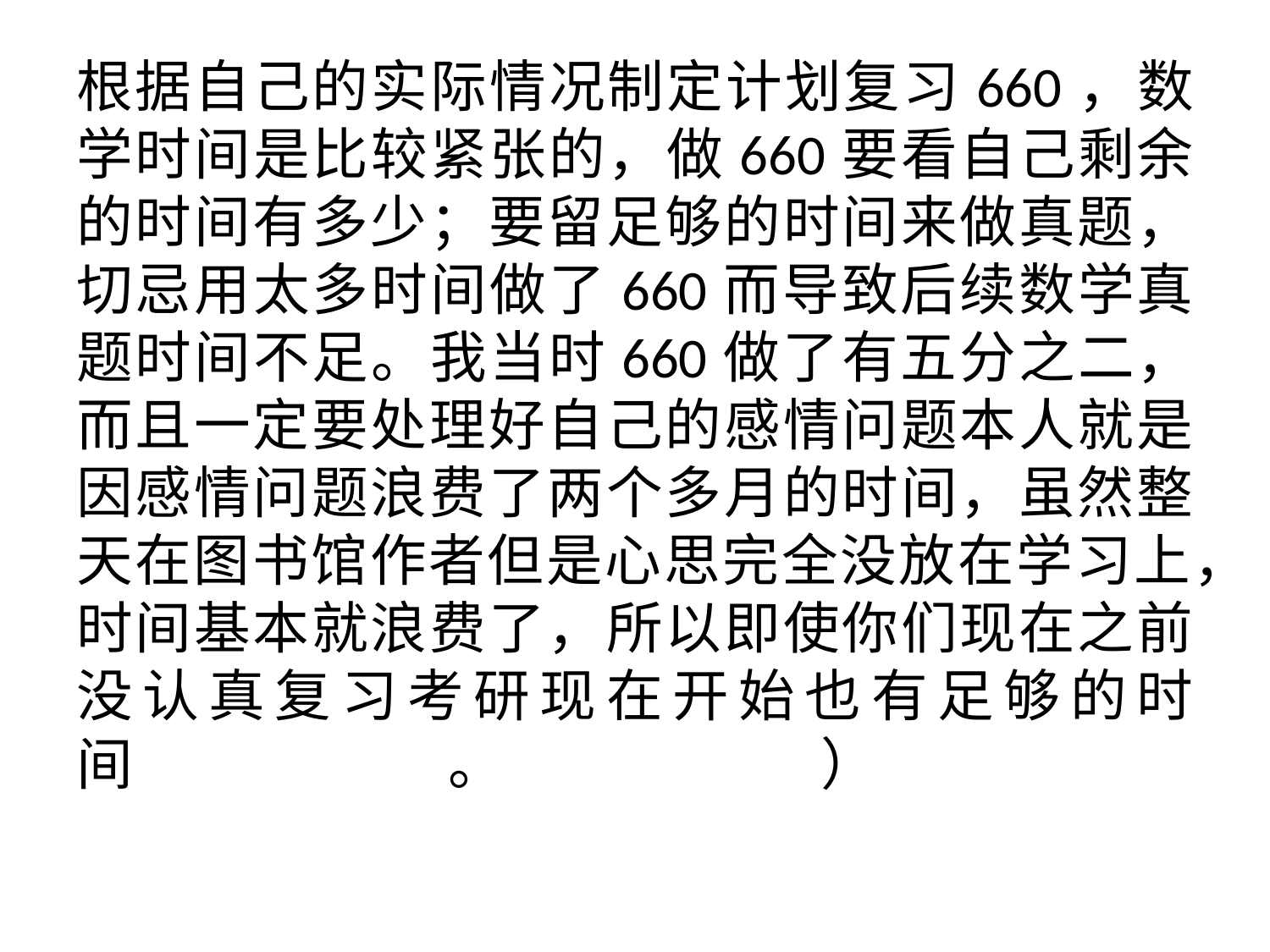

# 根据自己的实际情况制定计划复习660，数学时间是比较紧张的，做660要看自己剩余的时间有多少；要留足够的时间来做真题，切忌用太多时间做了660而导致后续数学真题时间不足。我当时660做了有五分之二，而且一定要处理好自己的感情问题本人就是因感情问题浪费了两个多月的时间，虽然整天在图书馆作者但是心思完全没放在学习上，时间基本就浪费了，所以即使你们现在之前没认真复习考研现在开始也有足够的时间。）